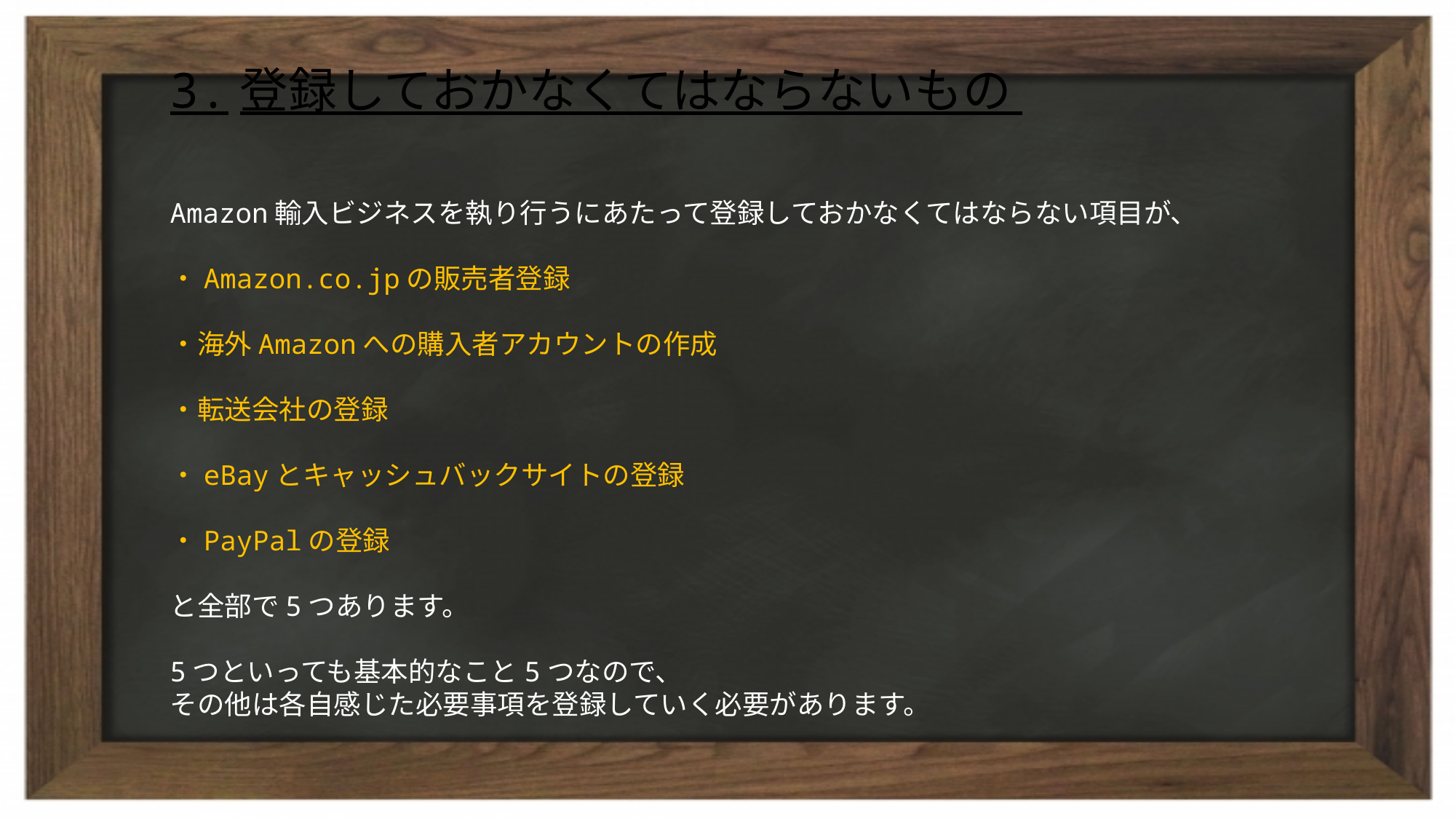

# 3.登録しておかなくてはならないもの
Amazon輸入ビジネスを執り行うにあたって登録しておかなくてはならない項目が、

・Amazon.co.jpの販売者登録

・海外Amazonへの購入者アカウントの作成

・転送会社の登録

・eBayとキャッシュバックサイトの登録

・PayPalの登録

と全部で5つあります。

5つといっても基本的なこと5つなので、
その他は各自感じた必要事項を登録していく必要があります。